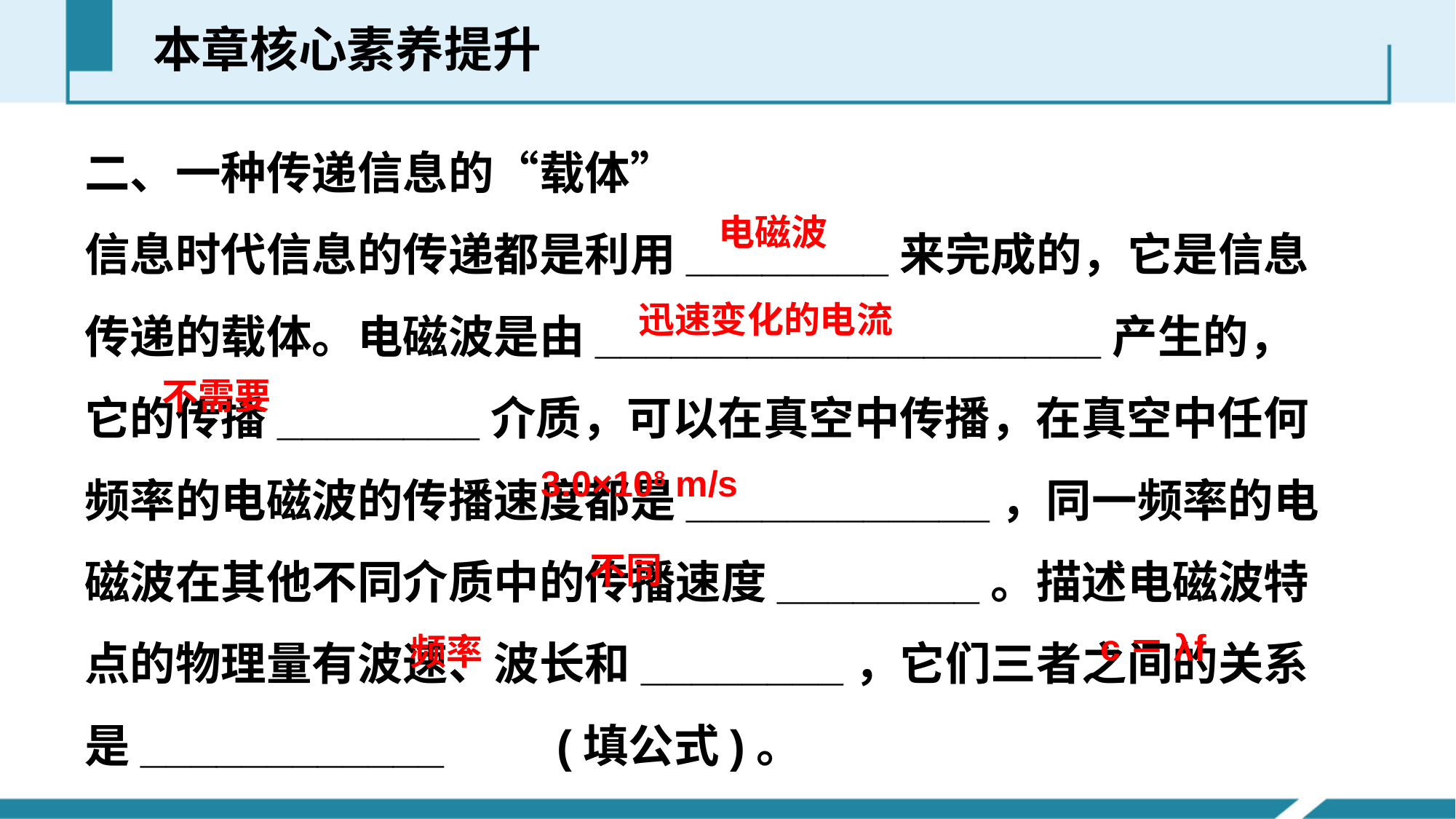

本章核心素养提升
二、一种传递信息的“载体”
信息时代信息的传递都是利用________来完成的，它是信息传递的载体。电磁波是由____________________产生的，它的传播________介质，可以在真空中传播，在真空中任何频率的电磁波的传播速度都是____________，同一频率的电磁波在其他不同介质中的传播速度________。描述电磁波特点的物理量有波速、波长和________，它们三者之间的关系是____________　　(填公式)。
电磁波
迅速变化的电流
不需要
3.0×108 m/s
不同
c＝λf
频率